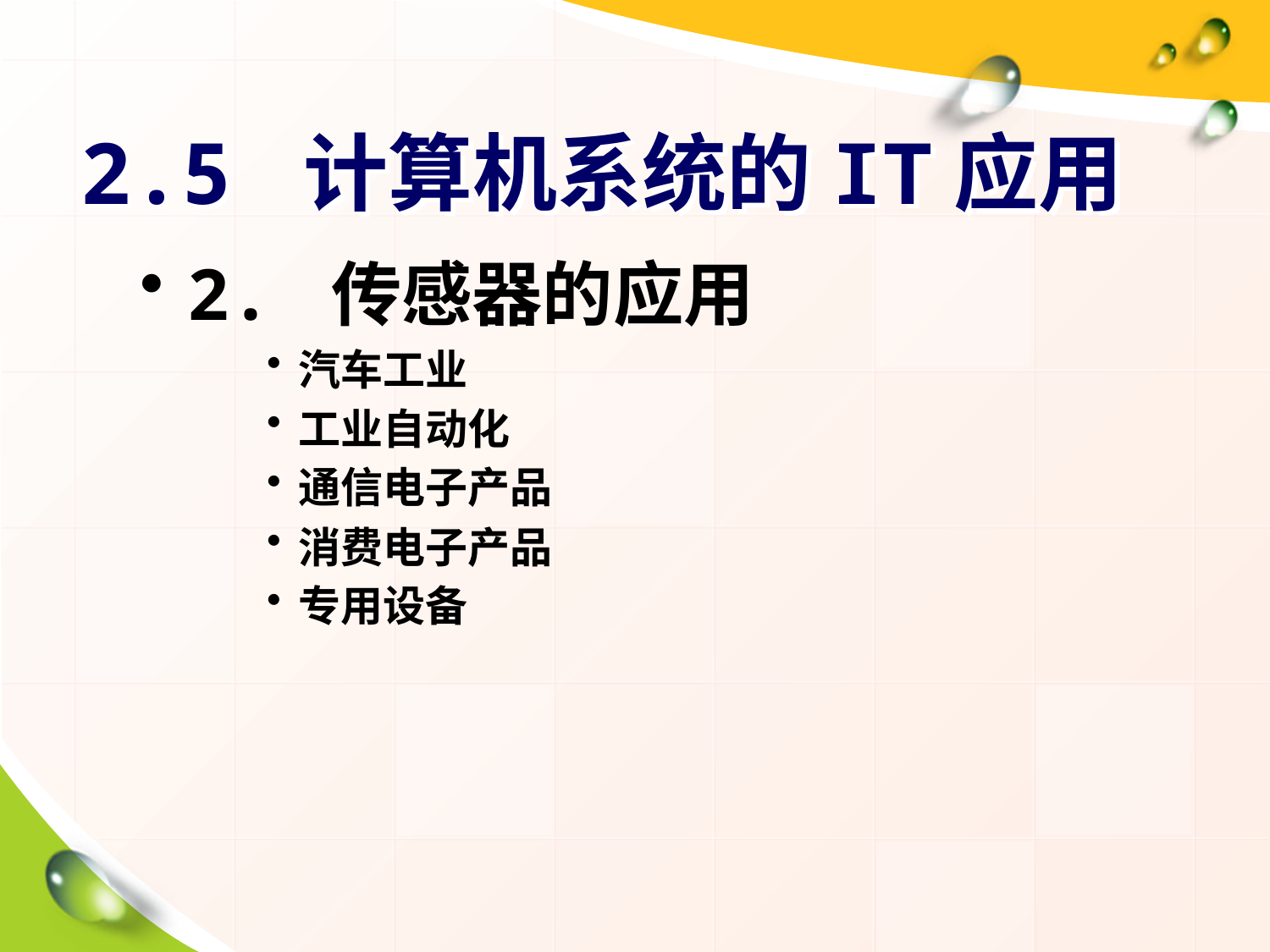

# 2.5 计算机系统的IT应用
2. 传感器的应用
汽车工业
工业自动化
通信电子产品
消费电子产品
专用设备